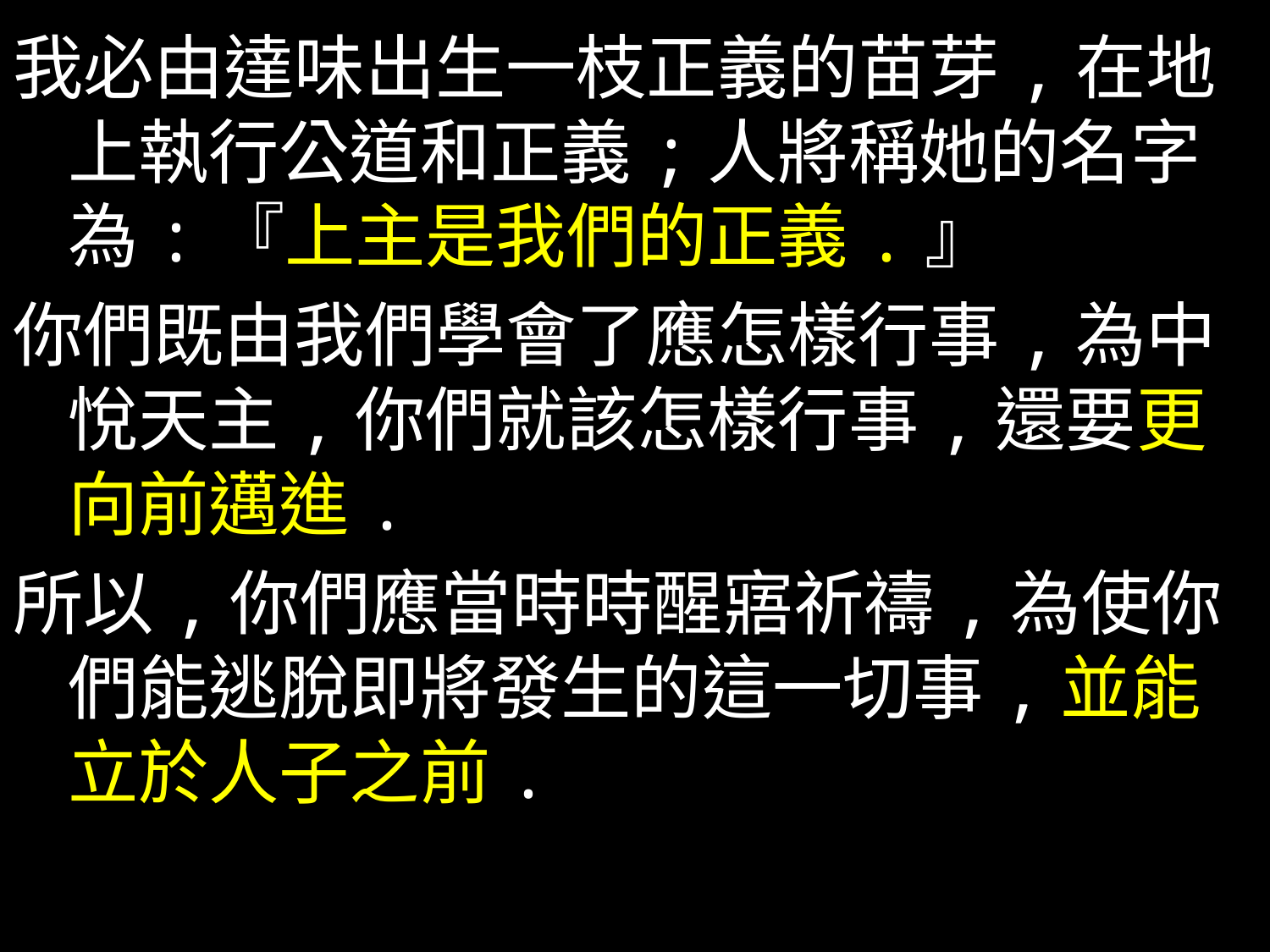

我必由達味出生一枝正義的苗芽,在地上執行公道和正義;人將稱她的名字為:『上主是我們的正義.』
你們既由我們學會了應怎樣行事,為中悅天主,你們就該怎樣行事,還要更向前邁進.
所以,你們應當時時醒寤祈禱,為使你們能逃脫即將發生的這一切事,並能立於人子之前.